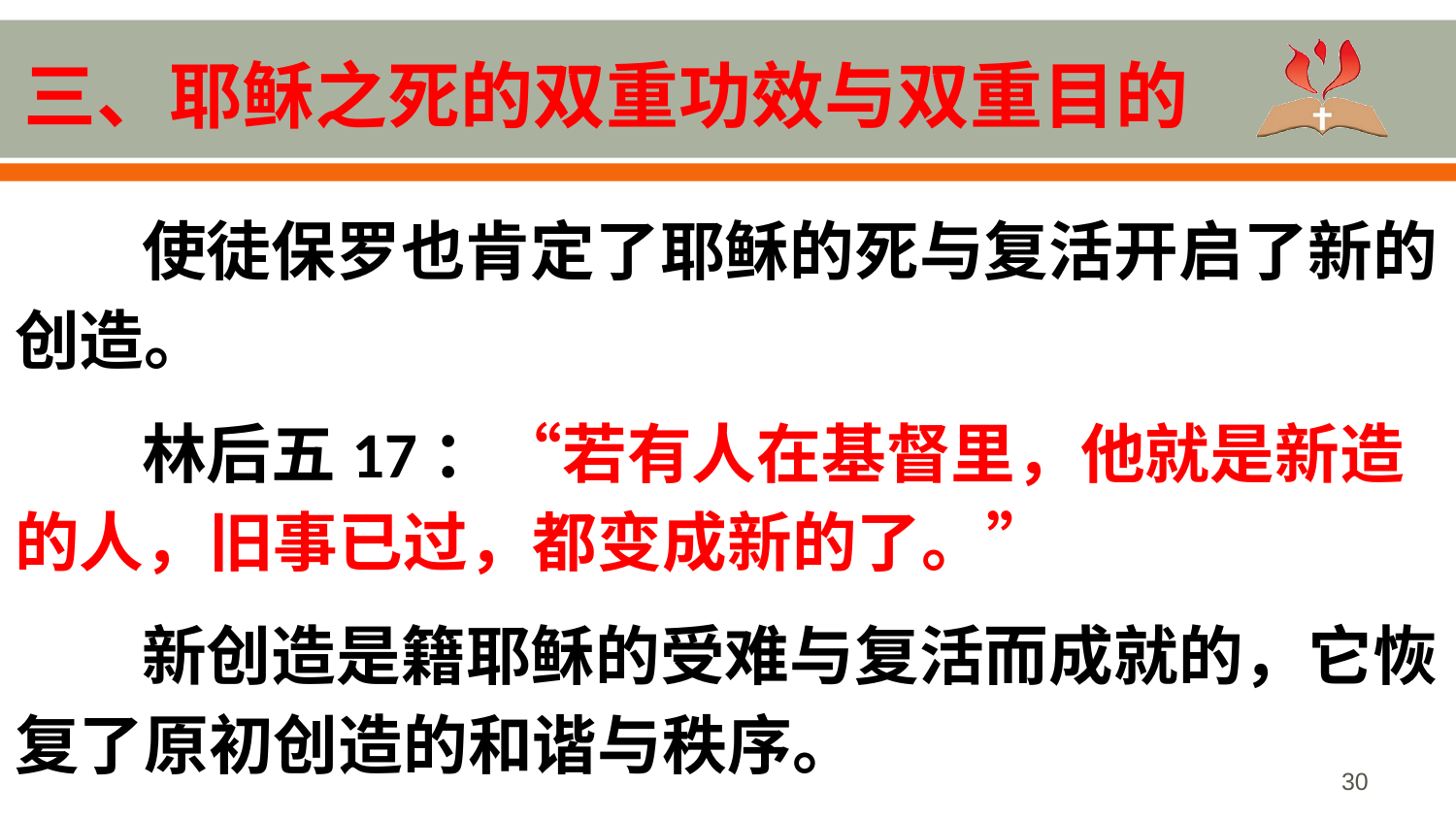

# 三、耶稣之死的双重功效与双重目的
使徒保罗也肯定了耶稣的死与复活开启了新的创造。
林后五17：“若有人在基督里，他就是新造的人，旧事已过，都变成新的了。”
新创造是籍耶稣的受难与复活而成就的，它恢复了原初创造的和谐与秩序。

30